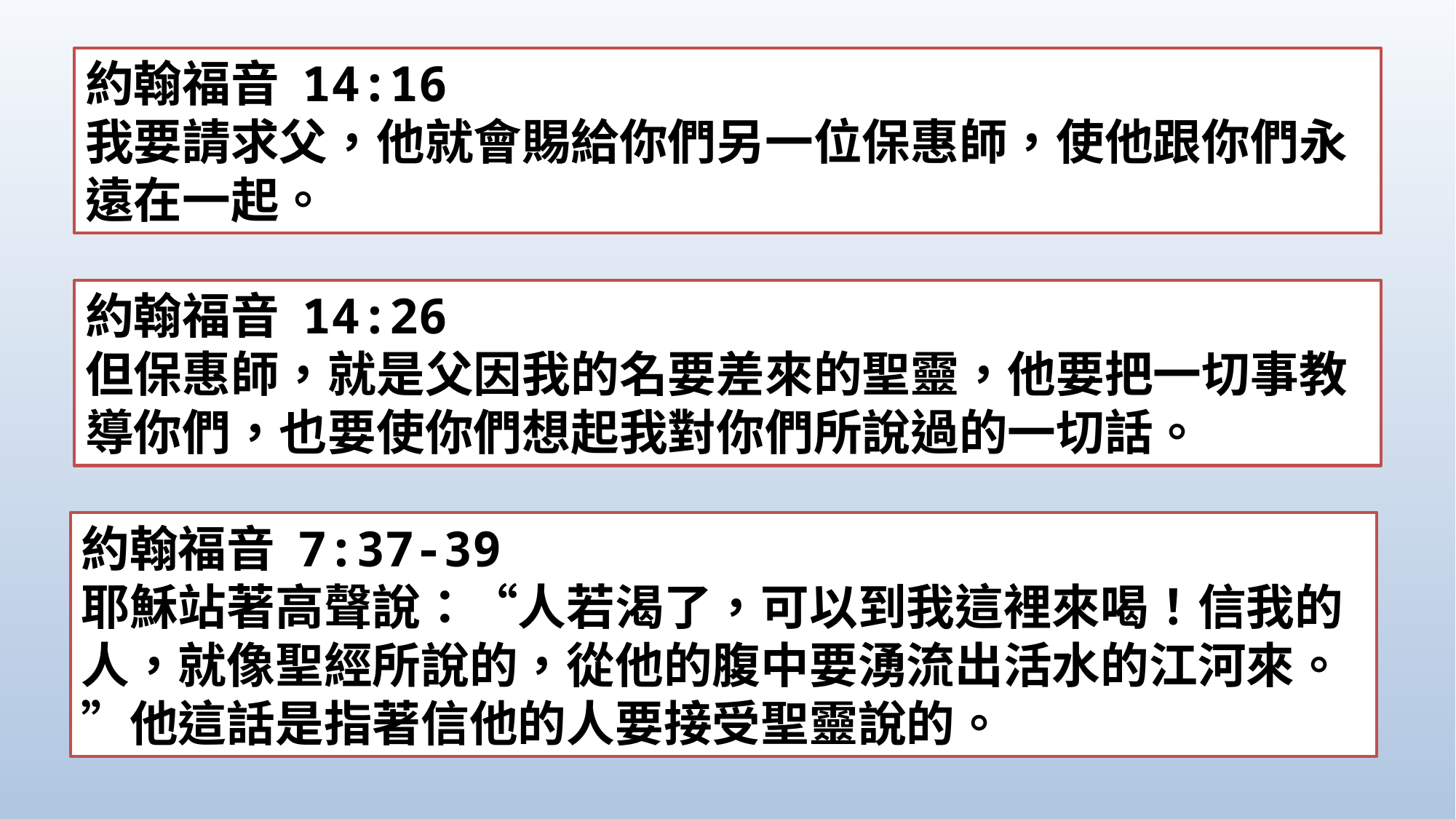

約翰福音 14:16
我要請求父，他就會賜給你們另一位保惠師，使他跟你們永遠在一起。
約翰福音 14:26
但保惠師，就是父因我的名要差來的聖靈，他要把一切事教導你們，也要使你們想起我對你們所說過的一切話。
約翰福音 7:37-39
耶穌站著高聲說：“人若渴了，可以到我這裡來喝！信我的人，就像聖經所說的，從他的腹中要湧流出活水的江河來。”他這話是指著信他的人要接受聖靈說的。